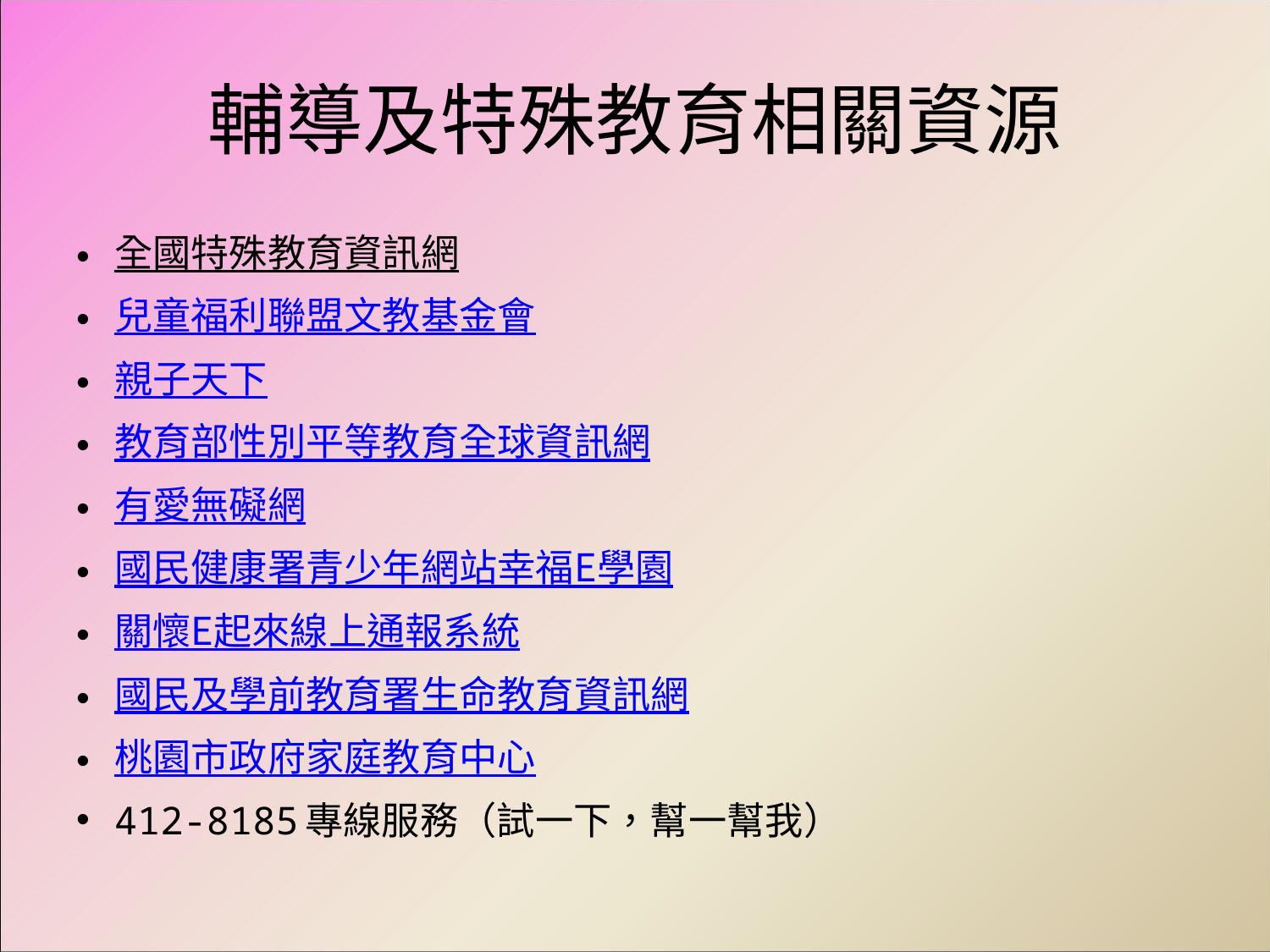

# 輔導及特殊教育相關資源
全國特殊教育資訊網
兒童福利聯盟文教基金會
親子天下
教育部性別平等教育全球資訊網
有愛無礙網
國民健康署青少年網站幸福E學園
關懷E起來線上通報系統
國民及學前教育署生命教育資訊網
桃園市政府家庭教育中心
412-8185專線服務（試一下，幫一幫我）